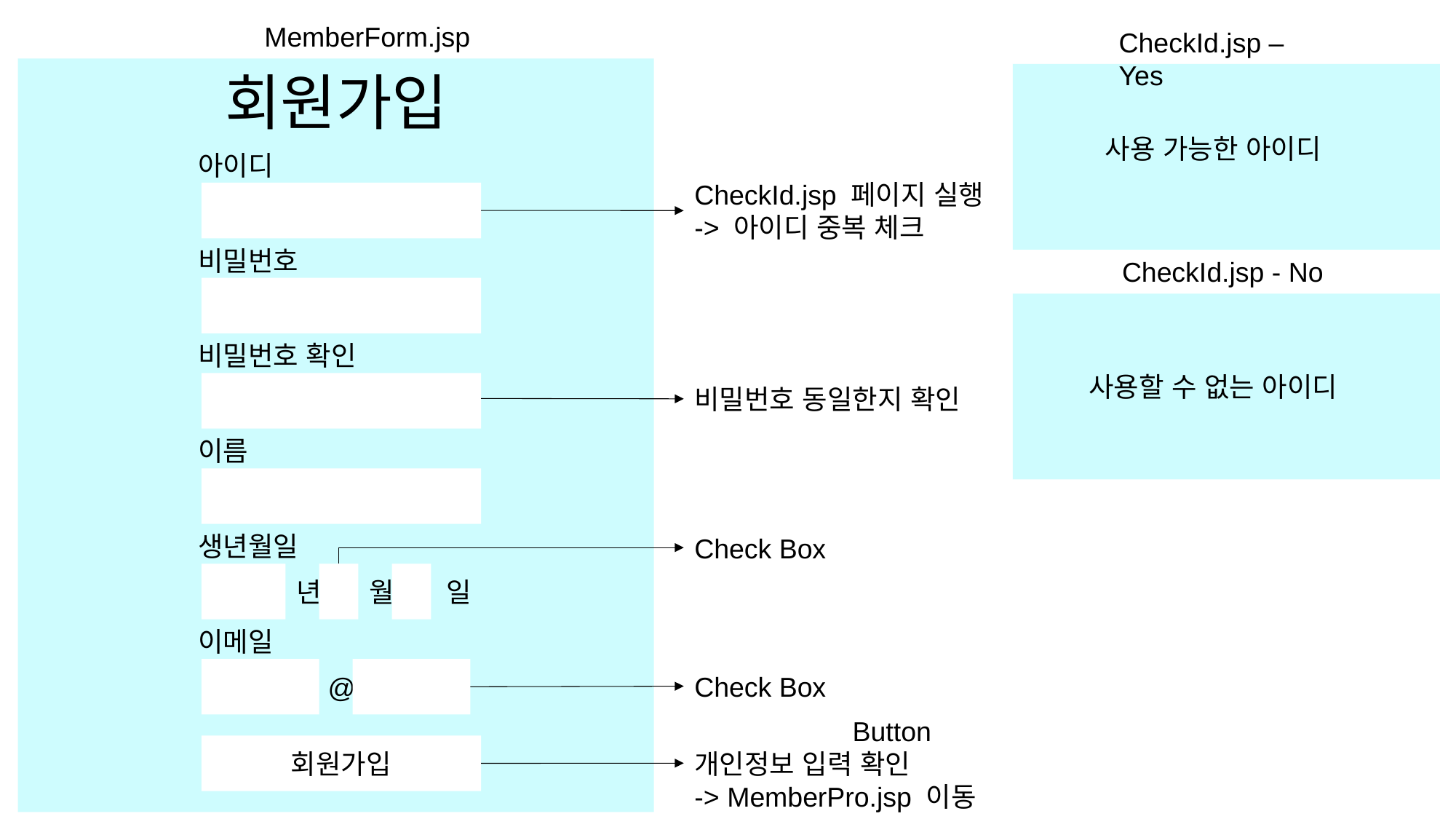

MemberForm.jsp
CheckId.jsp – Yes

회원가입

사용 가능한 아이디
아이디
CheckId.jsp 페이지 실행
-> 아이디 중복 체크

비밀번호
CheckId.jsp - No

비밀번호 확인
사용할 수 없는 아이디

비밀번호 동일한지 확인
이름

생년월일
Check Box

년

월

일
이메일

@

Check Box
Button
개인정보 입력 확인
-> MemberPro.jsp 이동
회원가입